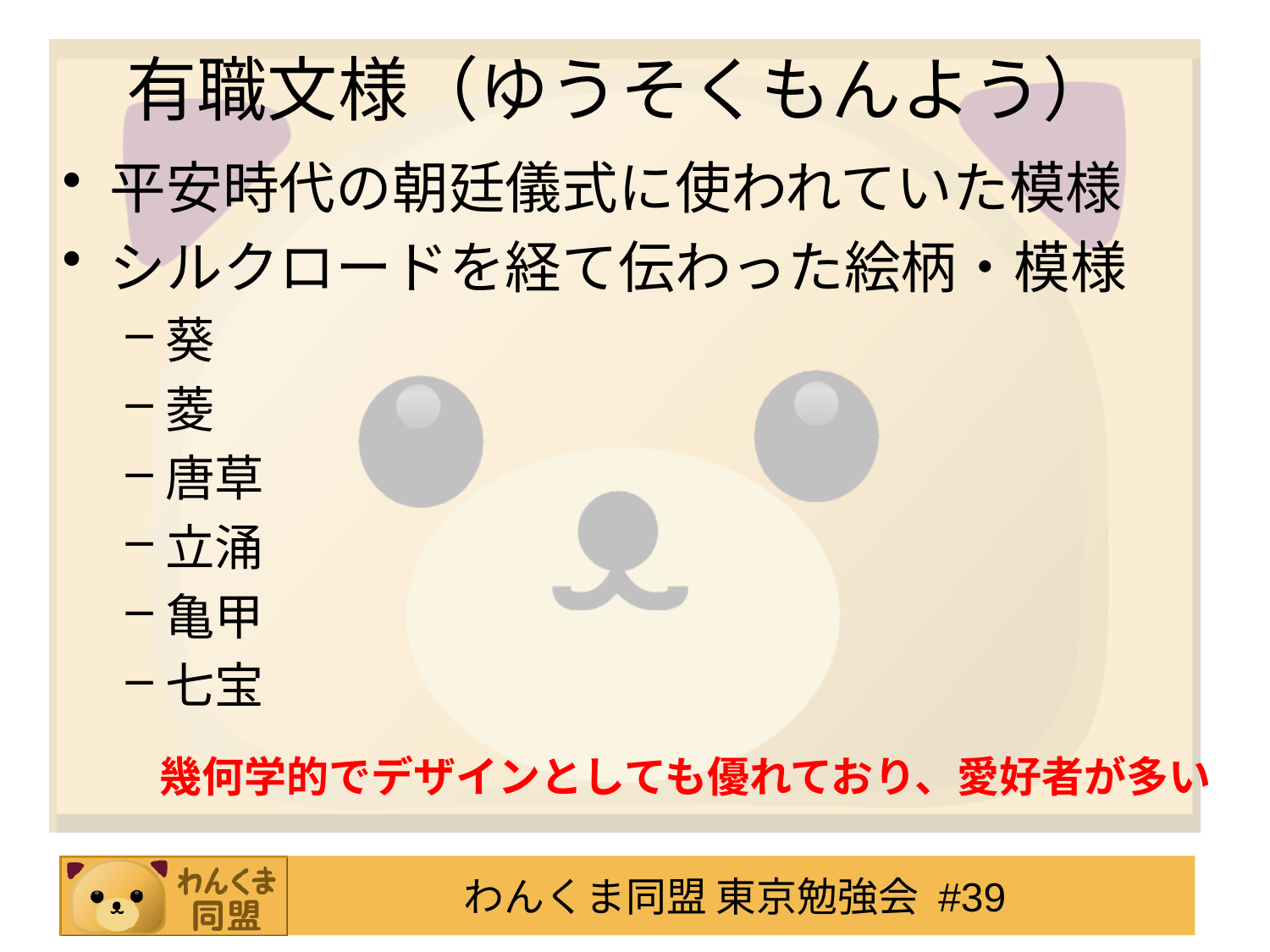

# 有職文様（ゆうそくもんよう）
平安時代の朝廷儀式に使われていた模様
シルクロードを経て伝わった絵柄・模様
葵
菱
唐草
立涌
亀甲
七宝
幾何学的でデザインとしても優れており、愛好者が多い